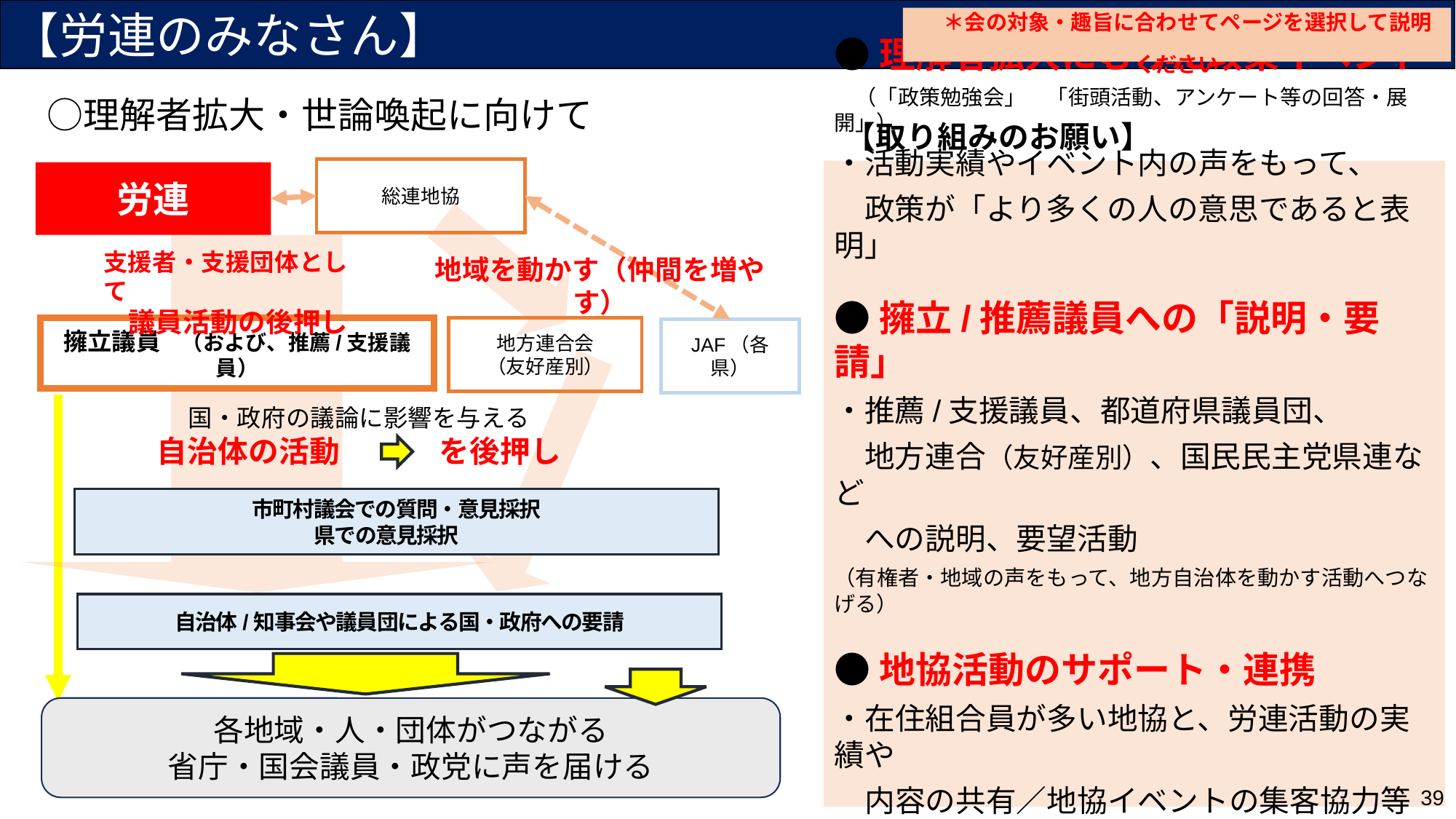

【労連のみなさん】
　＊会の対象・趣旨に合わせてページを選択して説明ください
　○理解者拡大・世論喚起に向けて
【取り組みのお願い】
総連地協
●理解者拡大にむけた政策イベント
　（「政策勉強会」　「街頭活動、アンケート等の回答・展開」）
・活動実績やイベント内の声をもって、
　政策が「より多くの人の意思であると表明」

●擁立/推薦議員への「説明・要請」
・推薦/支援議員、都道府県議員団、
　地方連合（友好産別）、国民民主党県連など
　への説明、要望活動
（有権者・地域の声をもって、地方自治体を動かす活動へつなげる）

●地協活動のサポート・連携
・在住組合員が多い地協と、労連活動の実績や
　内容の共有／地協イベントの集客協力等を
　行い、「地域をうごかす」活動につなげる
労連

支援者・支援団体として
　議員活動の後押し
地域を動かす（仲間を増やす）
擁立議員　（および、推薦/支援議員）
地方連合会
（友好産別）
JAF（各県）
国・政府の議論に影響を与える
自治体の活動　　　 を後押し

市町村議会での質問・意見採択
県での意見採択

自治体/知事会や議員団による国・政府への要請

各地域・人・団体がつながる
省庁・国会議員・政党に声を届ける
39